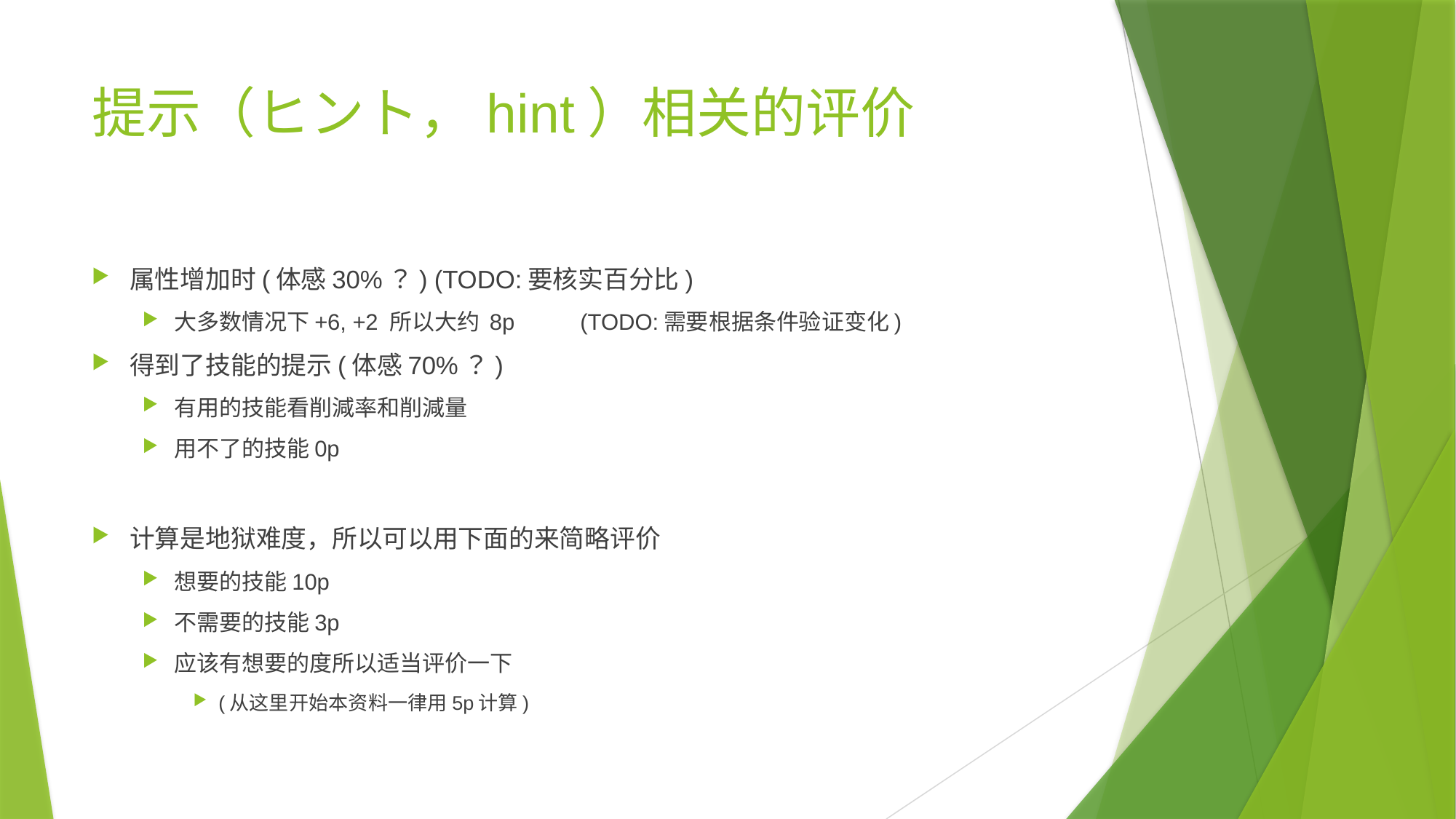

# 提示（ヒント，hint）相关的评价
属性增加时(体感30%？)		(TODO:要核实百分比)
大多数情况下+6, +2 所以大约 8p	(TODO:需要根据条件验证变化)
得到了技能的提示(体感70%？)
有用的技能看削減率和削減量
用不了的技能0p

计算是地狱难度，所以可以用下面的来简略评价
想要的技能10p
不需要的技能3p
应该有想要的度所以适当评价一下
(从这里开始本资料一律用5p计算)